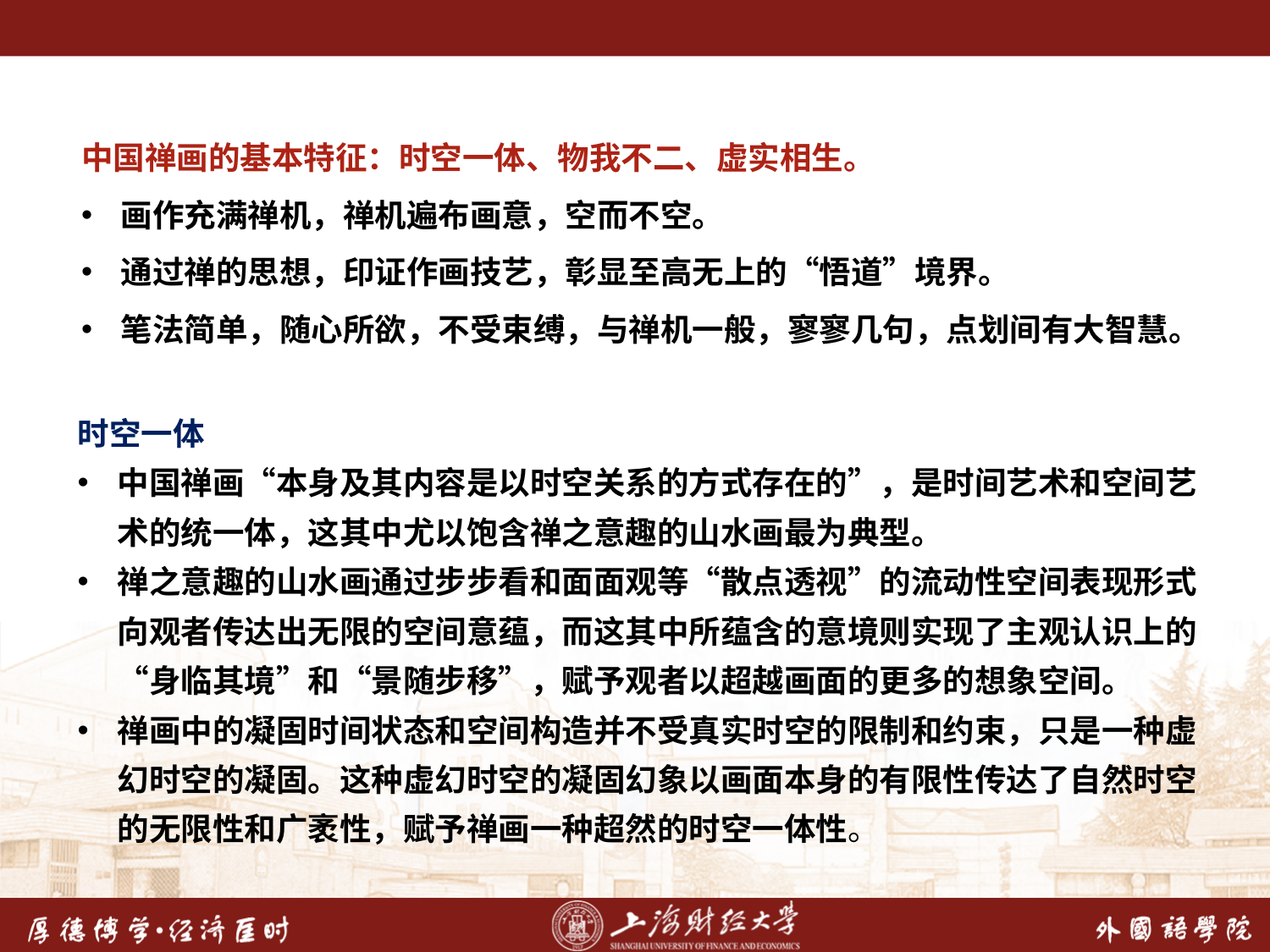

中国禅画的基本特征：时空一体、物我不二、虚实相生。
画作充满禅机，禅机遍布画意，空而不空。
通过禅的思想，印证作画技艺，彰显至高无上的“悟道”境界。
笔法简单，随心所欲，不受束缚，与禅机一般，寥寥几句，点划间有大智慧。
时空一体
中国禅画“本身及其内容是以时空关系的方式存在的”，是时间艺术和空间艺术的统一体，这其中尤以饱含禅之意趣的山水画最为典型。
禅之意趣的山水画通过步步看和面面观等“散点透视”的流动性空间表现形式向观者传达出无限的空间意蕴，而这其中所蕴含的意境则实现了主观认识上的“身临其境”和“景随步移”，赋予观者以超越画面的更多的想象空间。
禅画中的凝固时间状态和空间构造并不受真实时空的限制和约束，只是一种虚幻时空的凝固。这种虚幻时空的凝固幻象以画面本身的有限性传达了自然时空的无限性和广袤性，赋予禅画一种超然的时空一体性。